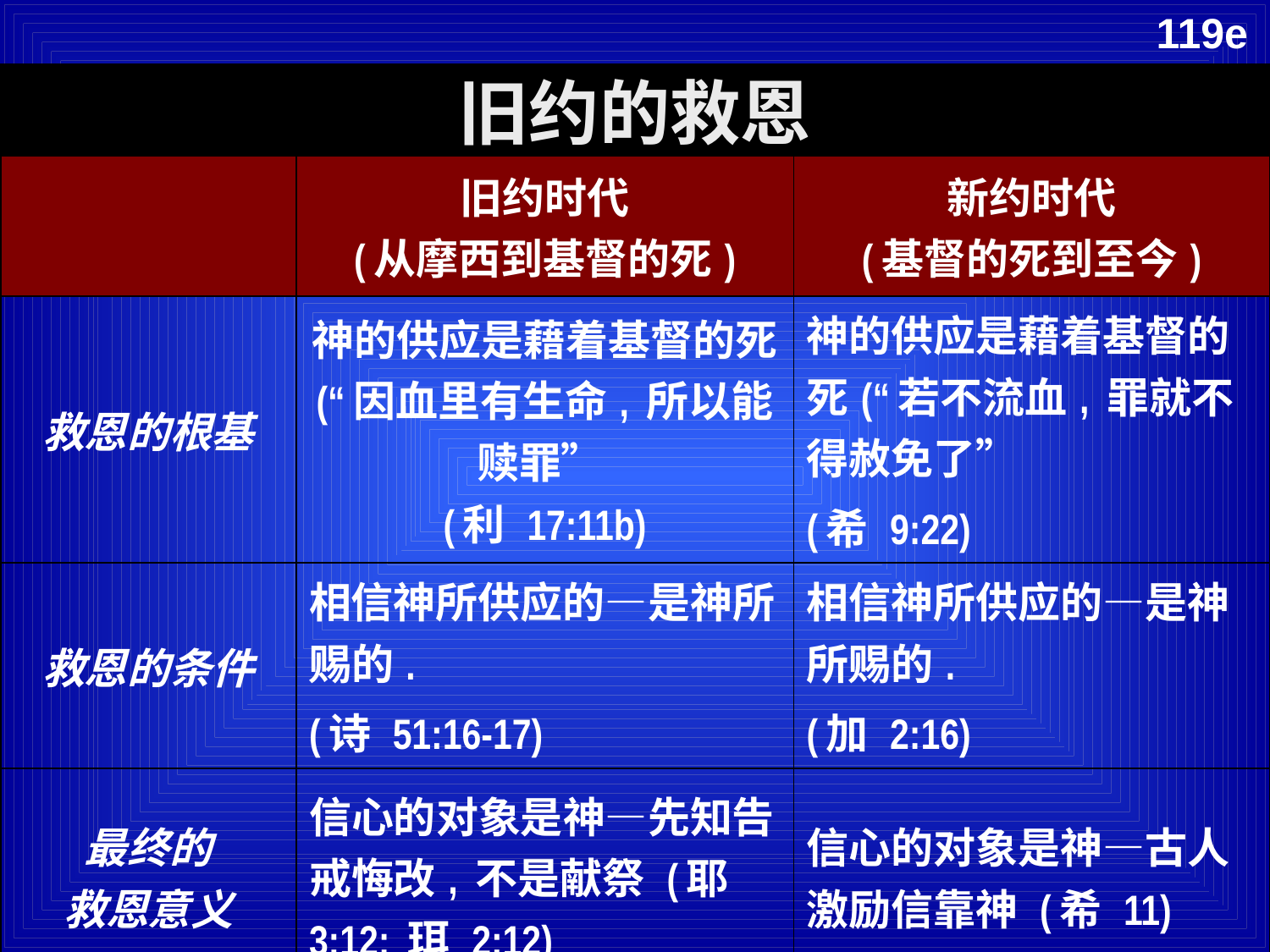

119e
旧约的救恩
|  | 旧约时代 (从摩西到基督的死) | 新约时代 (基督的死到至今) |
| --- | --- | --- |
| 救恩的根基 | 神的供应是藉着基督的死 (“因血里有生命, 所以能赎罪” (利 17:11b) | 神的供应是藉着基督的死(“若不流血, 罪就不得赦免了” (希 9:22) |
| 救恩的条件 | 相信神所供应的—是神所赐的. (诗 51:16-17) | 相信神所供应的—是神所赐的. (加 2:16) |
| 最终的 救恩意义 | 信心的对象是神—先知告戒悔改, 不是献祭 (耶 3:12; 珥 2:12) | 信心的对象是神—古人激励信靠神 (希 11) |